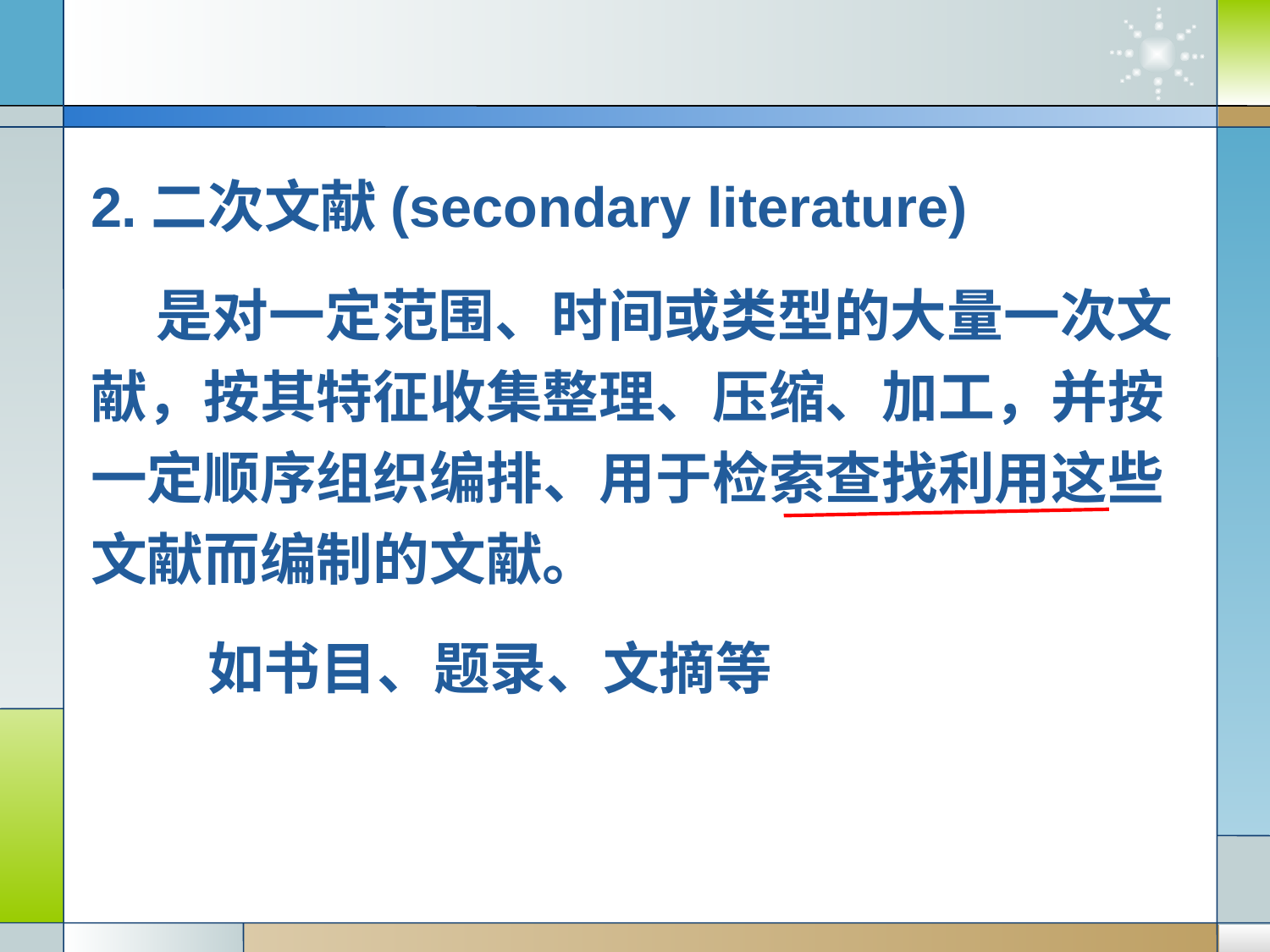

2.二次文献(secondary literature)
    是对一定范围、时间或类型的大量一次文献，按其特征收集整理、压缩、加工，并按一定顺序组织编排、用于检索查找利用这些文献而编制的文献。
        如书目、题录、文摘等